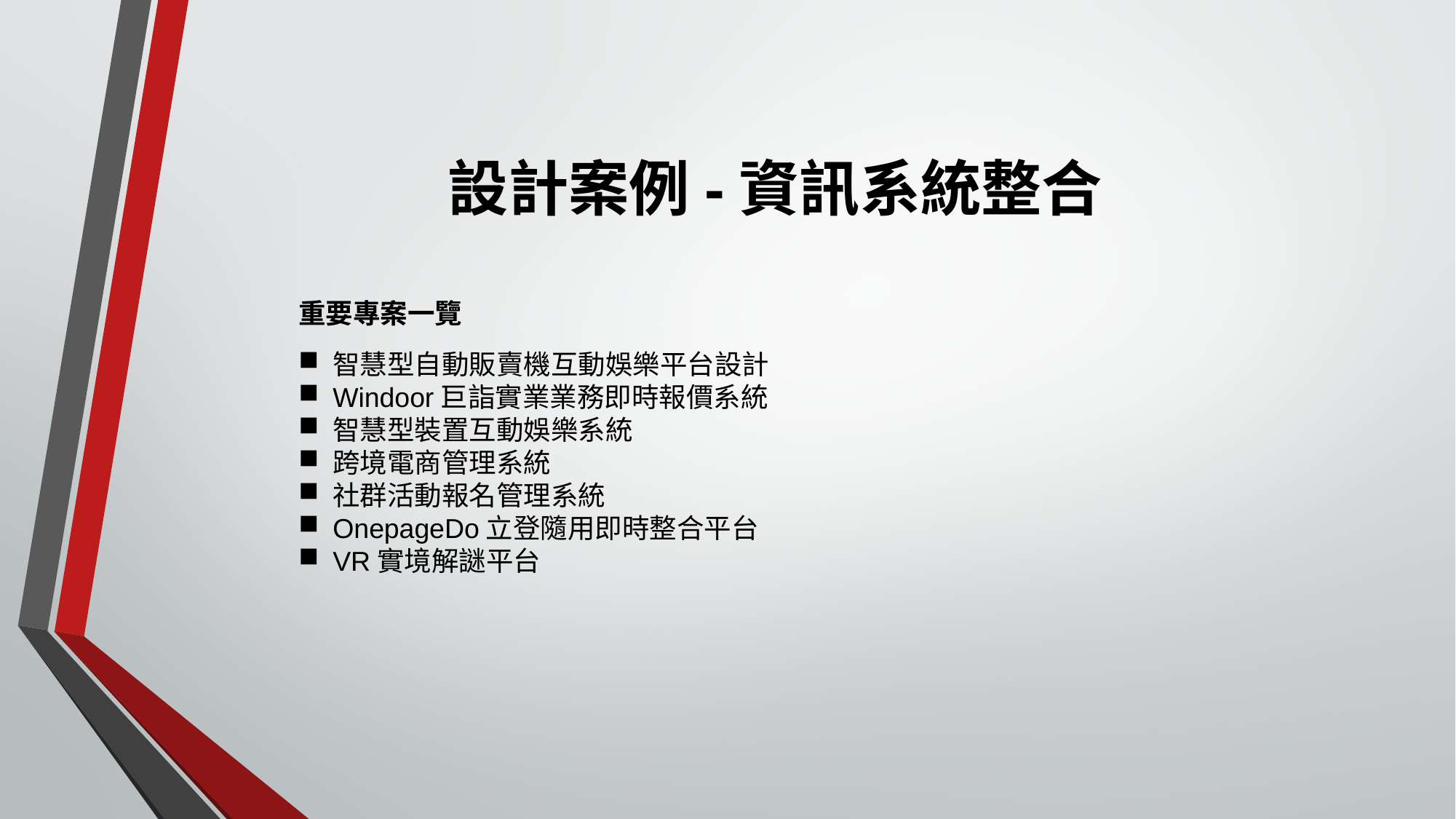

# 設計案例-資訊系統整合
重要專案一覽

智慧型自動販賣機互動娛樂平台設計
Windoor巨詣實業業務即時報價系統
智慧型裝置互動娛樂系統
跨境電商管理系統
社群活動報名管理系統
OnepageDo立登隨用即時整合平台
VR實境解謎平台